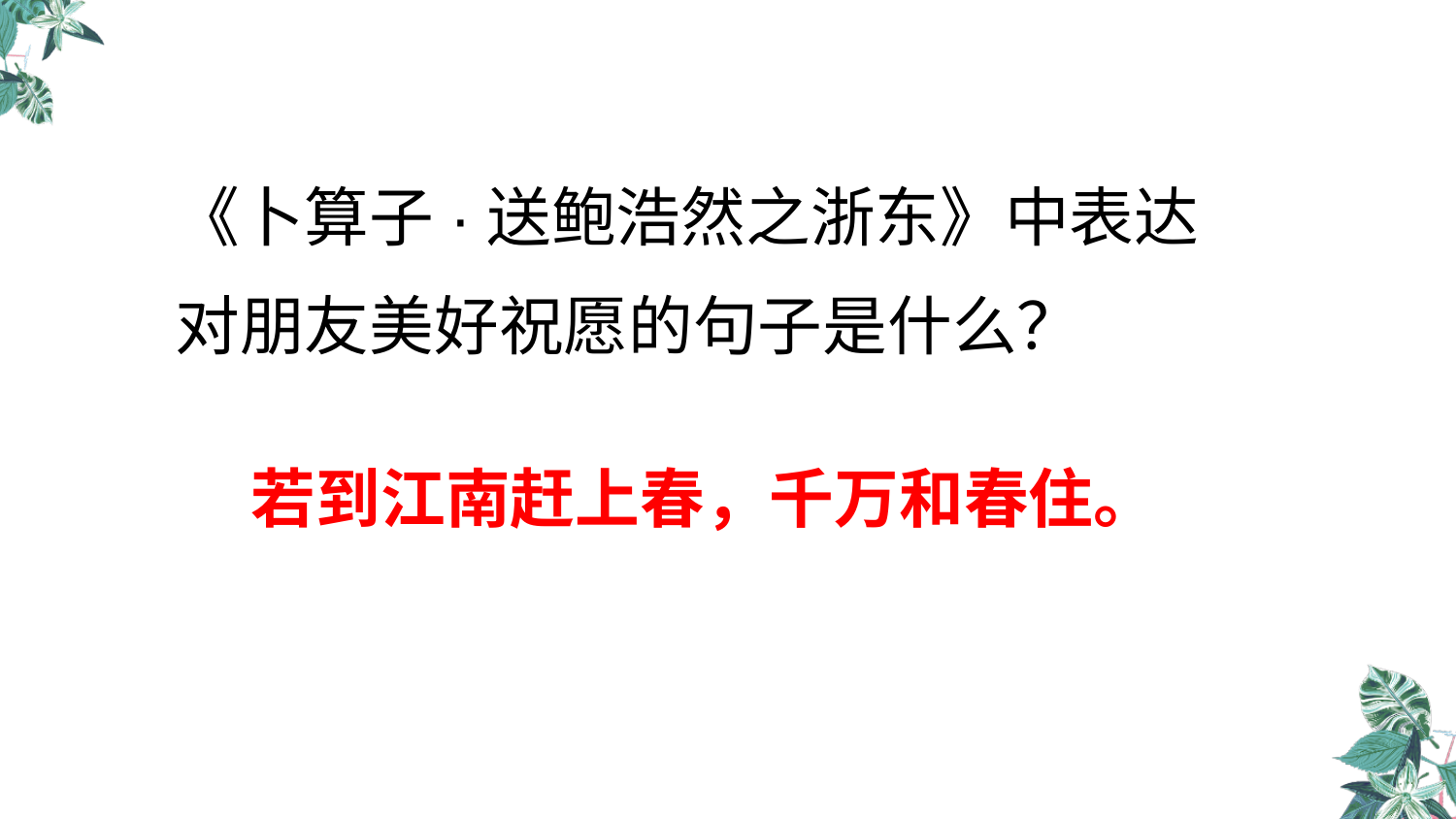

# 《卜算子·送鲍浩然之浙东》中表达对朋友美好祝愿的句子是什么？
若到江南赶上春，千万和春住。